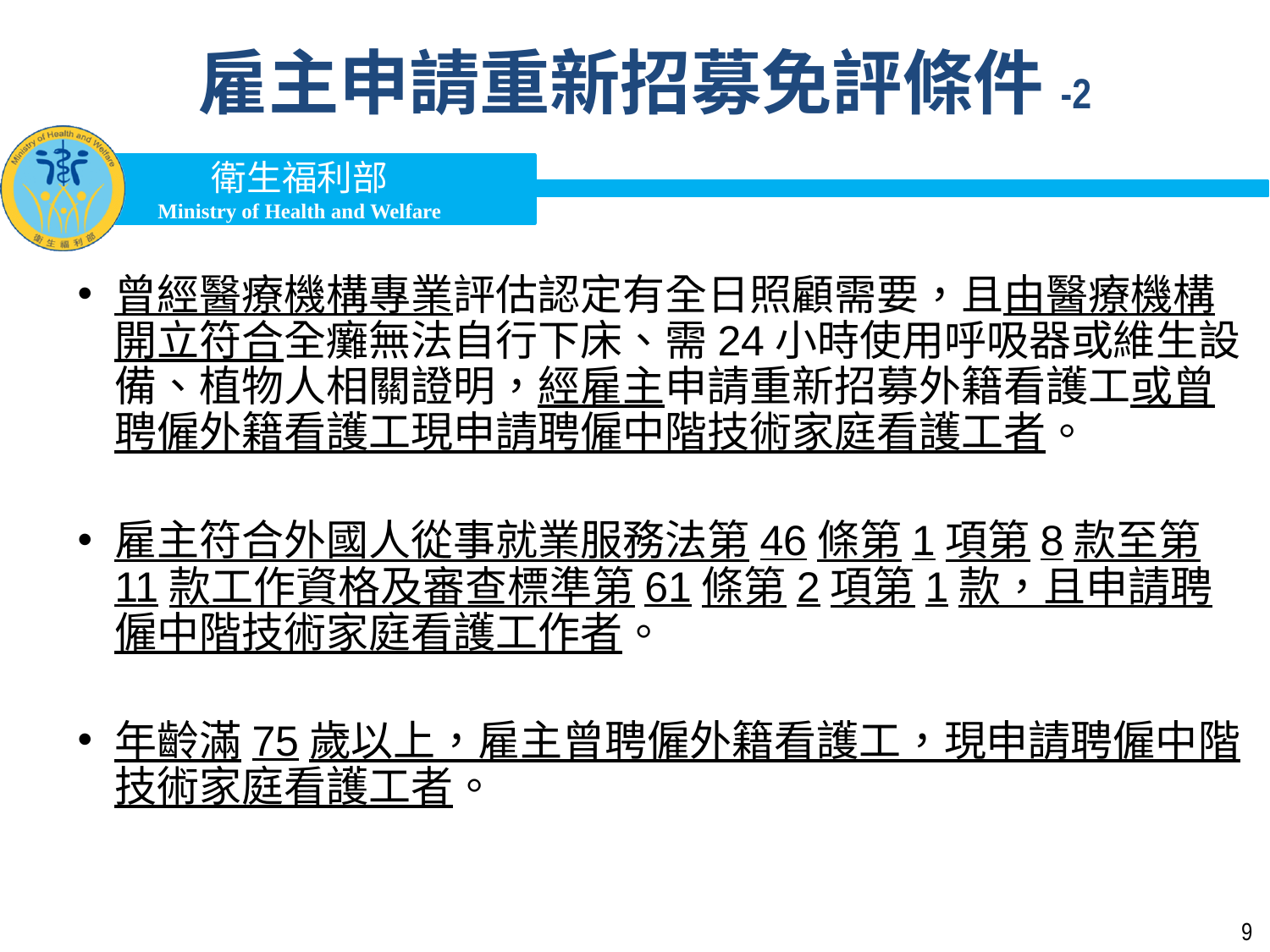

# 雇主申請重新招募免評條件-2
曾經醫療機構專業評估認定有全日照顧需要，且由醫療機構開立符合全癱無法自行下床、需24小時使用呼吸器或維生設備、植物人相關證明，經雇主申請重新招募外籍看護工或曾聘僱外籍看護工現申請聘僱中階技術家庭看護工者。

雇主符合外國人從事就業服務法第46條第1項第8款至第11款工作資格及審查標準第61條第2項第1款，且申請聘僱中階技術家庭看護工作者。

年齡滿75歲以上，雇主曾聘僱外籍看護工，現申請聘僱中階技術家庭看護工者。

9